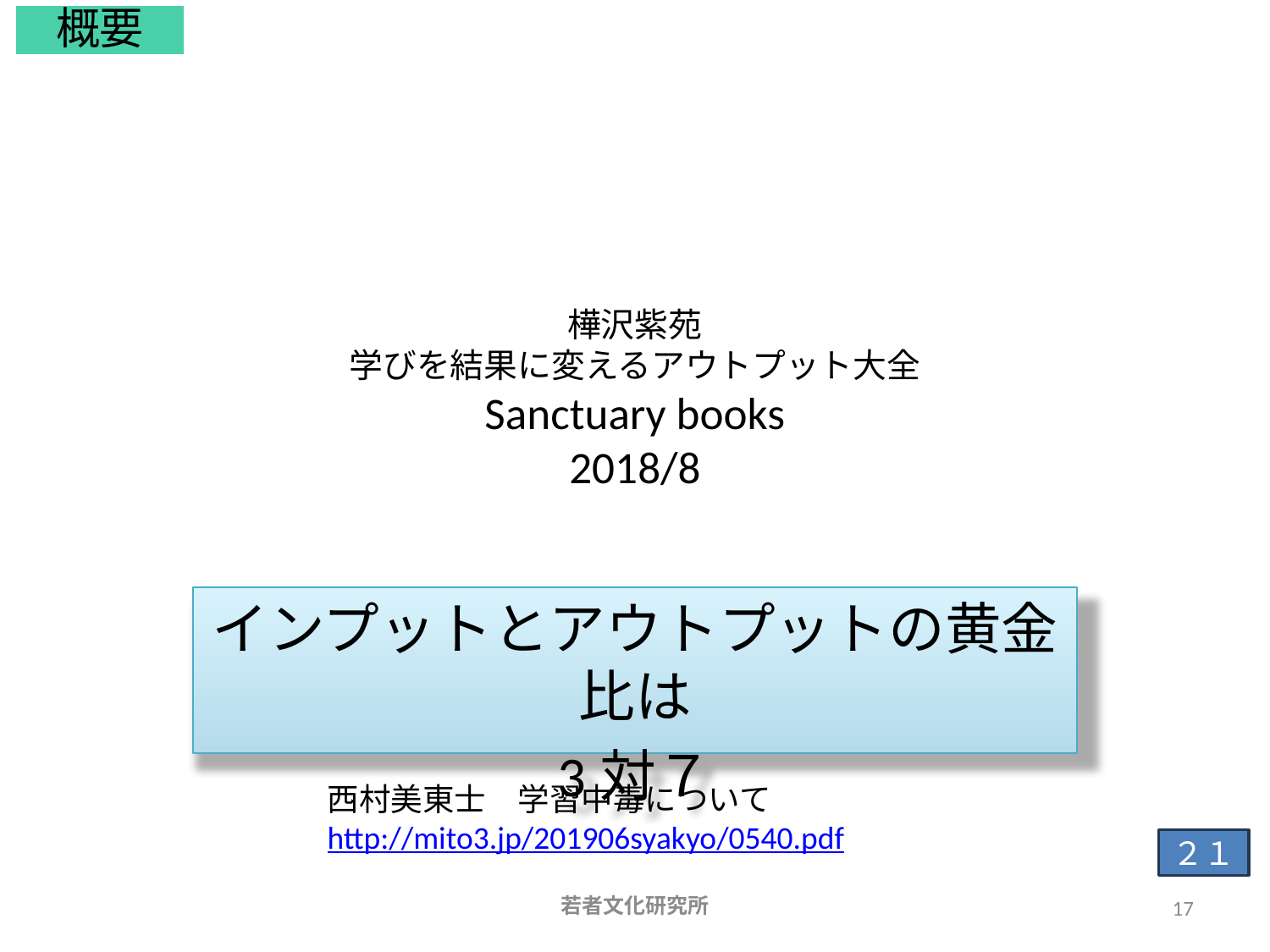

概要
# 樺沢紫苑 学びを結果に変えるアウトプット大全 Sanctuary books 2018/8
インプットとアウトプットの黄金比は
3対７
西村美東士　学習中毒について　http://mito3.jp/201906syakyo/0540.pdf
２１
若者文化研究所
17